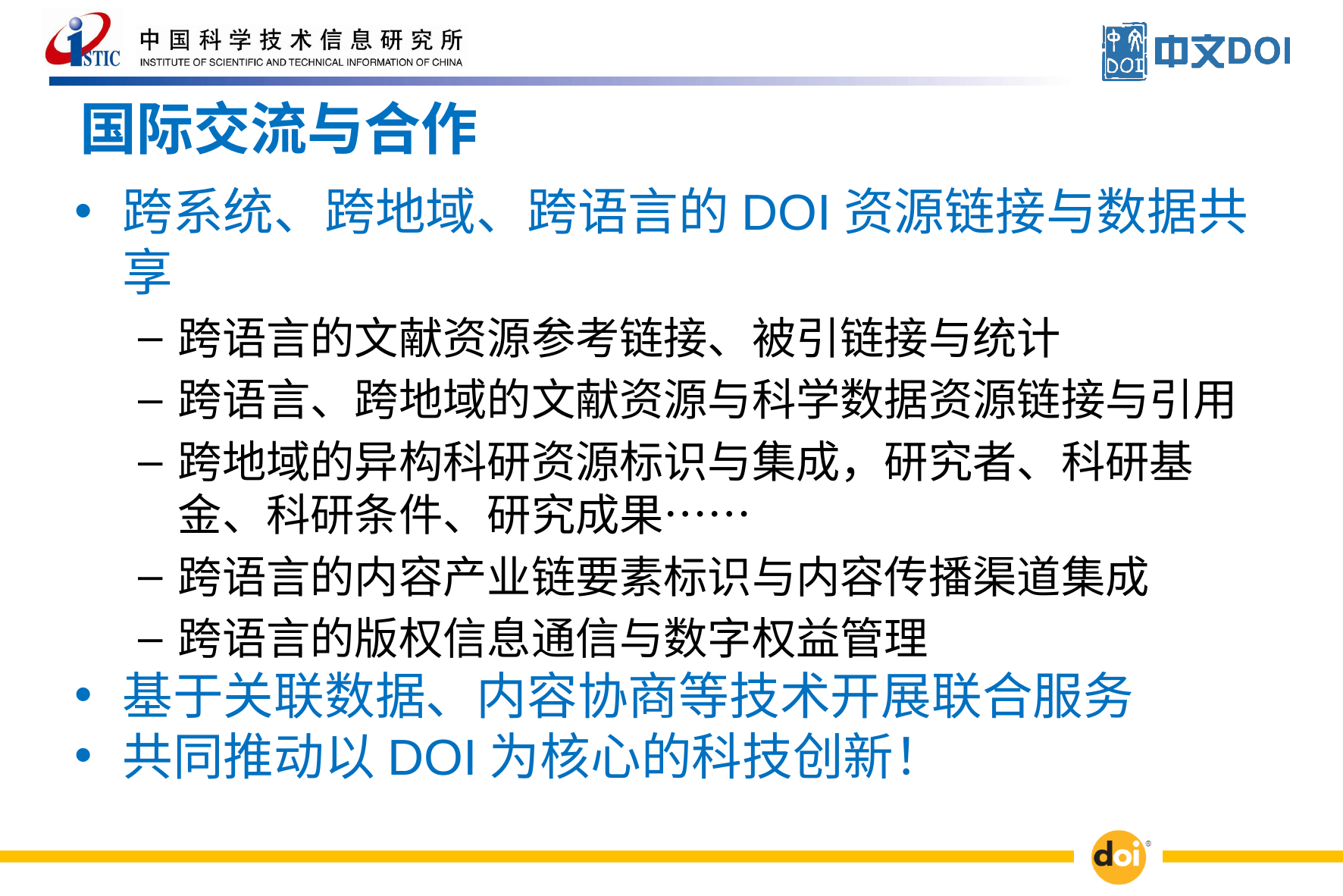

# 国际交流与合作
跨系统、跨地域、跨语言的DOI资源链接与数据共享
跨语言的文献资源参考链接、被引链接与统计
跨语言、跨地域的文献资源与科学数据资源链接与引用
跨地域的异构科研资源标识与集成，研究者、科研基金、科研条件、研究成果……
跨语言的内容产业链要素标识与内容传播渠道集成
跨语言的版权信息通信与数字权益管理
基于关联数据、内容协商等技术开展联合服务
共同推动以DOI为核心的科技创新！